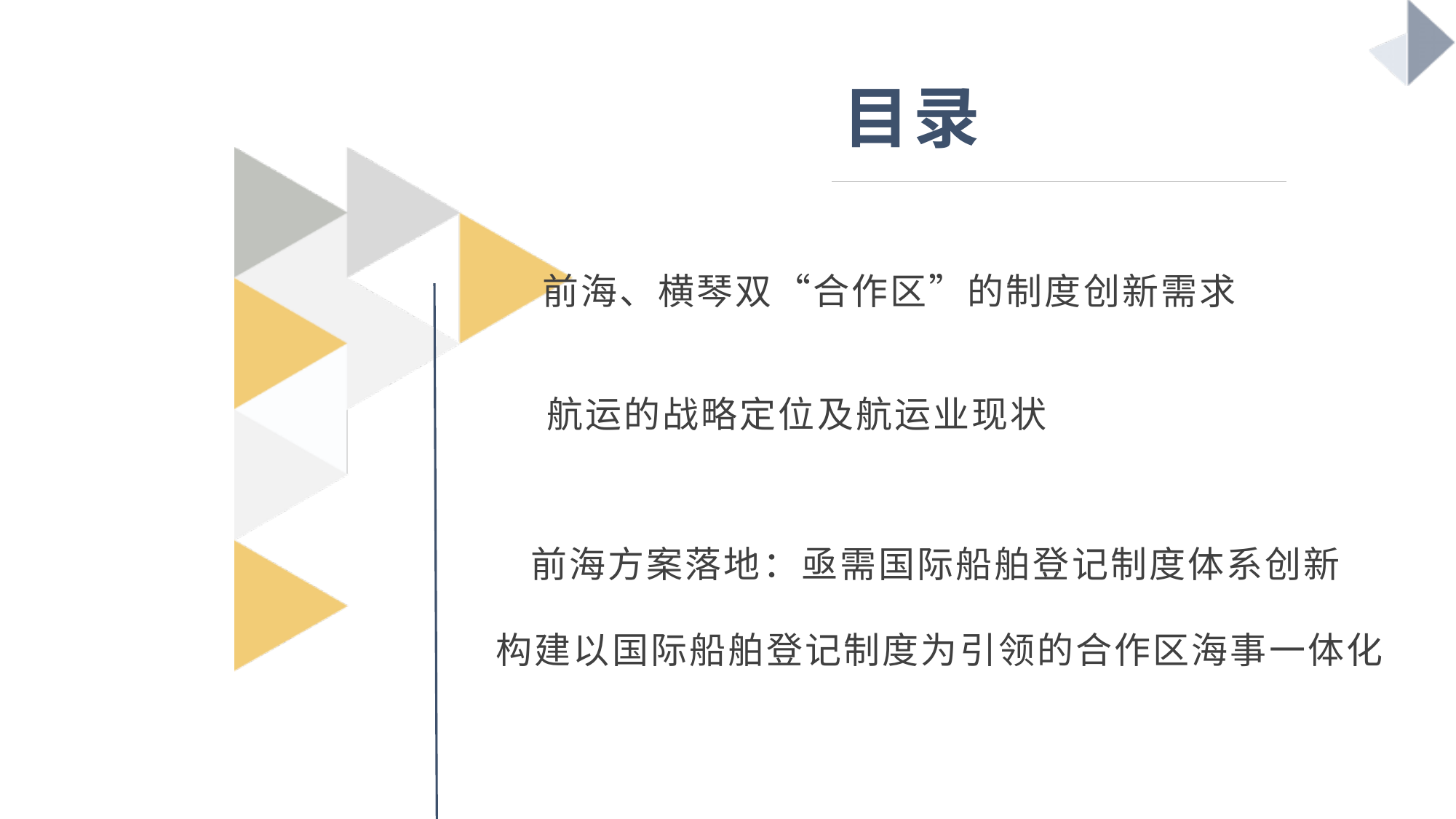

#
目录
     前海、横琴双“合作区”的制度创新需求
 航运的战略定位及航运业现状
   前海方案落地：亟需国际船舶登记制度体系创新
                构建以国际船舶登记制度为引领的合作区海事一体化